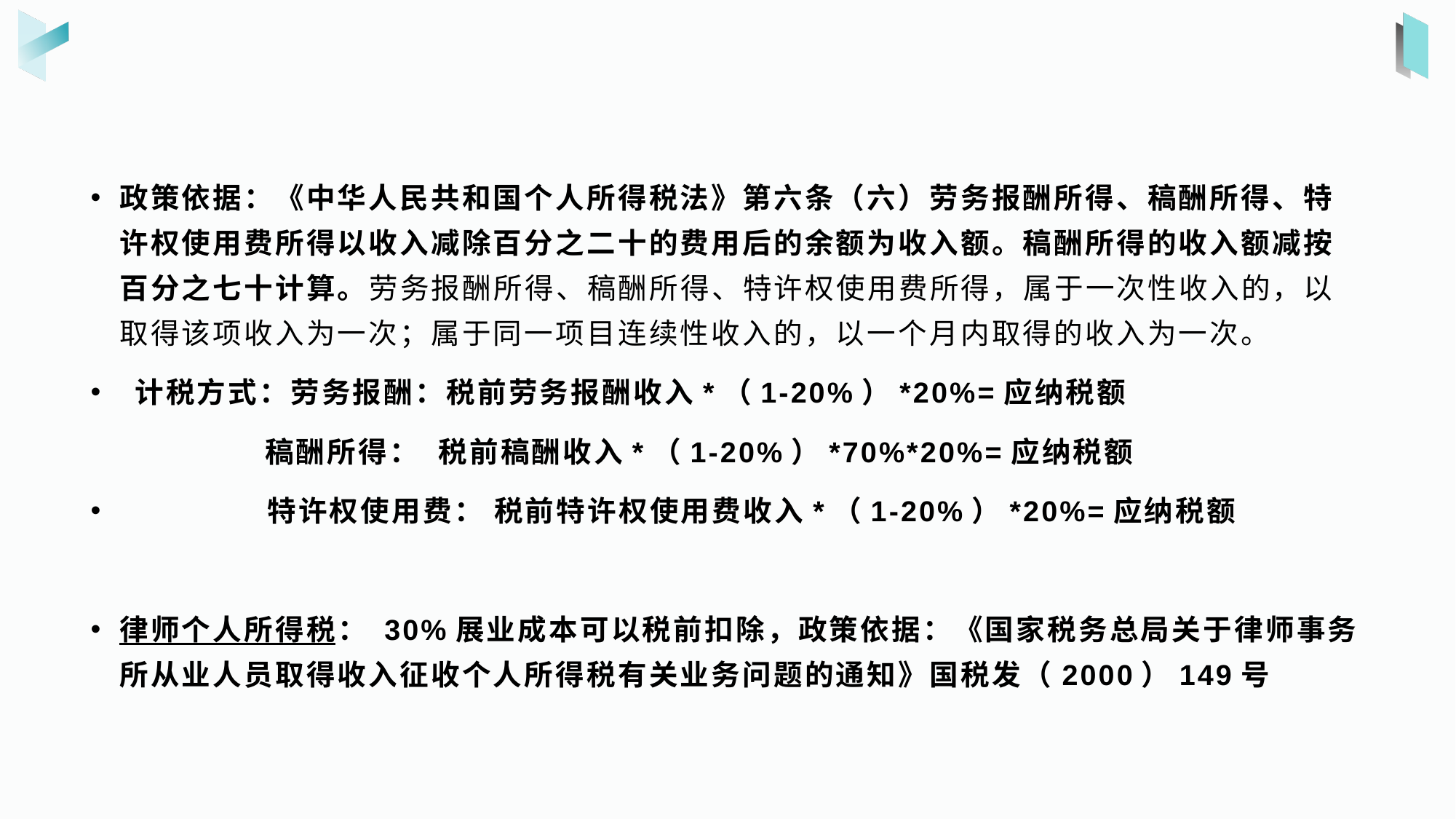

#

政策依据：《中华人民共和国个人所得税法》第六条（六）劳务报酬所得、稿酬所得、特许权使用费所得以收入减除百分之二十的费用后的余额为收入额。稿酬所得的收入额减按百分之七十计算。劳务报酬所得、稿酬所得、特许权使用费所得，属于一次性收入的，以取得该项收入为一次；属于同一项目连续性收入的，以一个月内取得的收入为一次。
 计税方式：劳务报酬：税前劳务报酬收入*（1-20%）*20%=应纳税额
                   稿酬所得：  税前稿酬收入*（1-20%）*70%*20%=应纳税额
                特许权使用费： 税前特许权使用费收入*（1-20%）*20%=应纳税额

律师个人所得税： 30%展业成本可以税前扣除，政策依据：《国家税务总局关于律师事务所从业人员取得收入征收个人所得税有关业务问题的通知》国税发（2000）149号